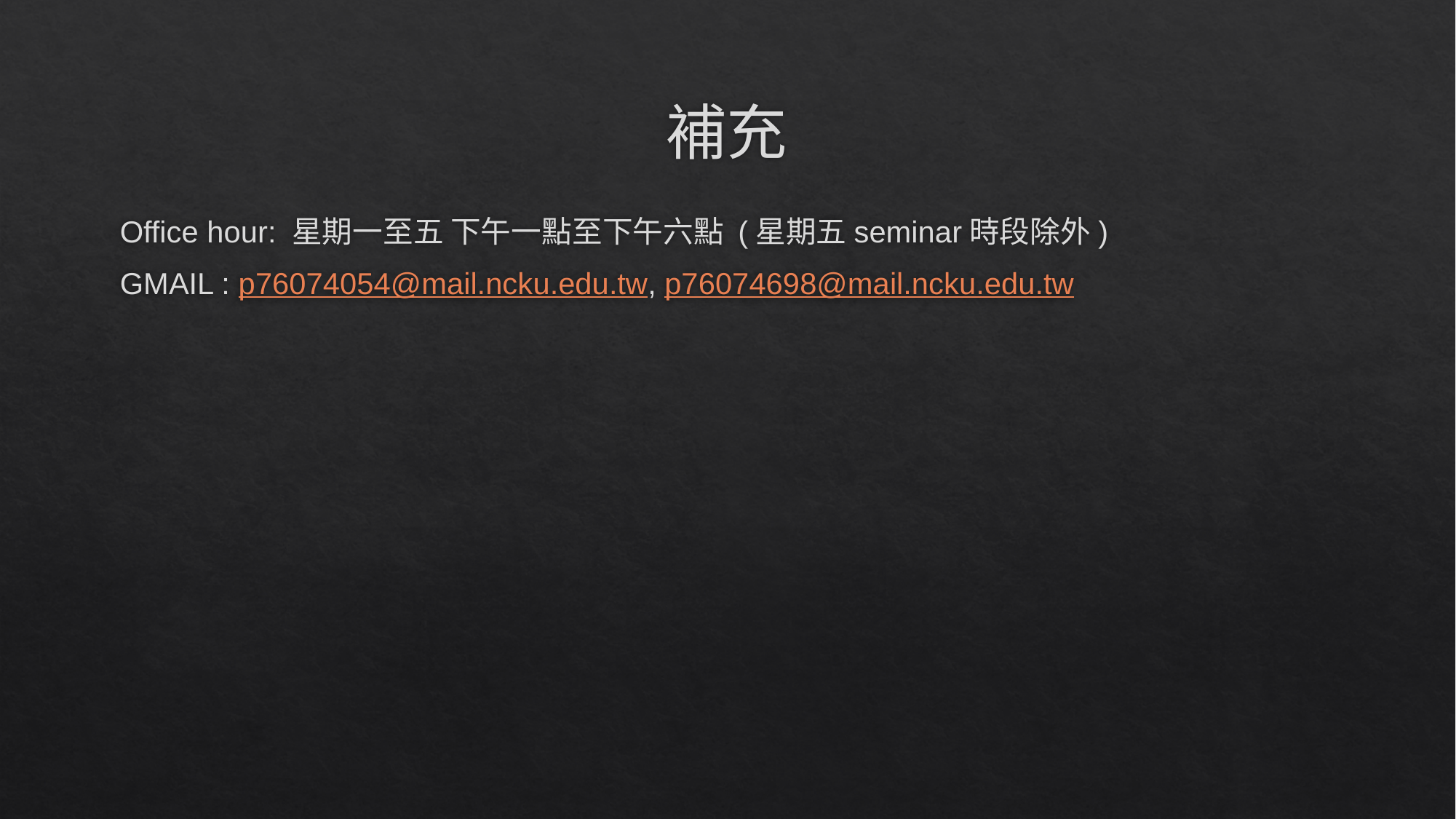

# 補充
Office hour: 星期一至五 下午一點至下午六點 (星期五seminar時段除外)
GMAIL : p76074054@mail.ncku.edu.tw, p76074698@mail.ncku.edu.tw